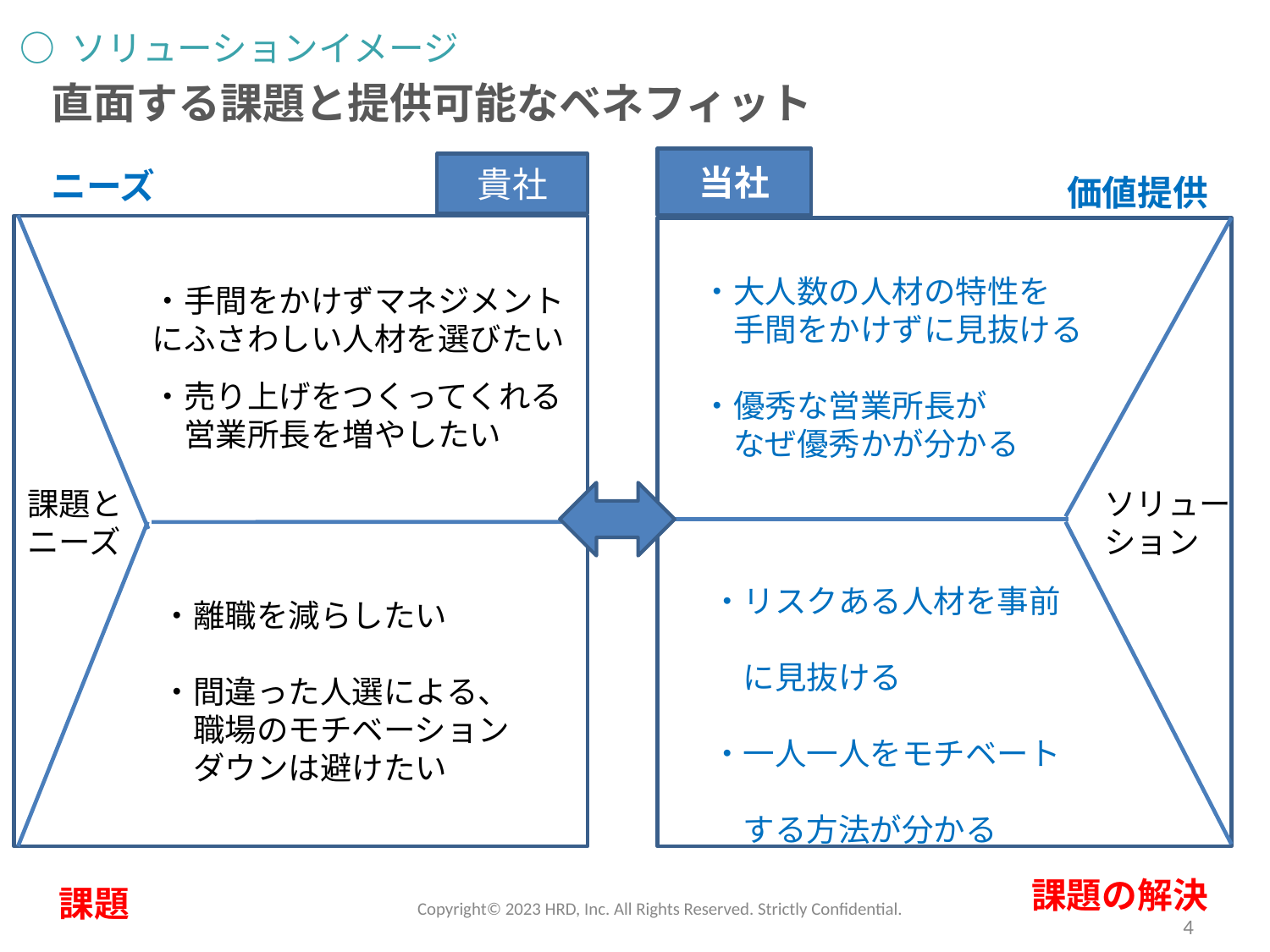

○ ソリューションイメージ
直面する課題と提供可能なベネフィット
当社
貴社
ニーズ
価値提供

・大人数の人材の特性を
　手間をかけずに見抜ける

・優秀な営業所長が
　なぜ優秀かが分かる
・手間をかけずマネジメントにふさわしい人材を選びたい

・売り上げをつくってくれる
　営業所長を増やしたい

ソリューション
課題と
ニーズ

・リスクある人材を事前
　に見抜ける

・一人一人をモチベート
　する方法が分かる
・離職を減らしたい

・間違った人選による、
　職場のモチベーション
　ダウンは避けたい

課題の解決
課題
Copyright©️ 2023 HRD, Inc. All Rights Reserved. Strictly Confidential.
4